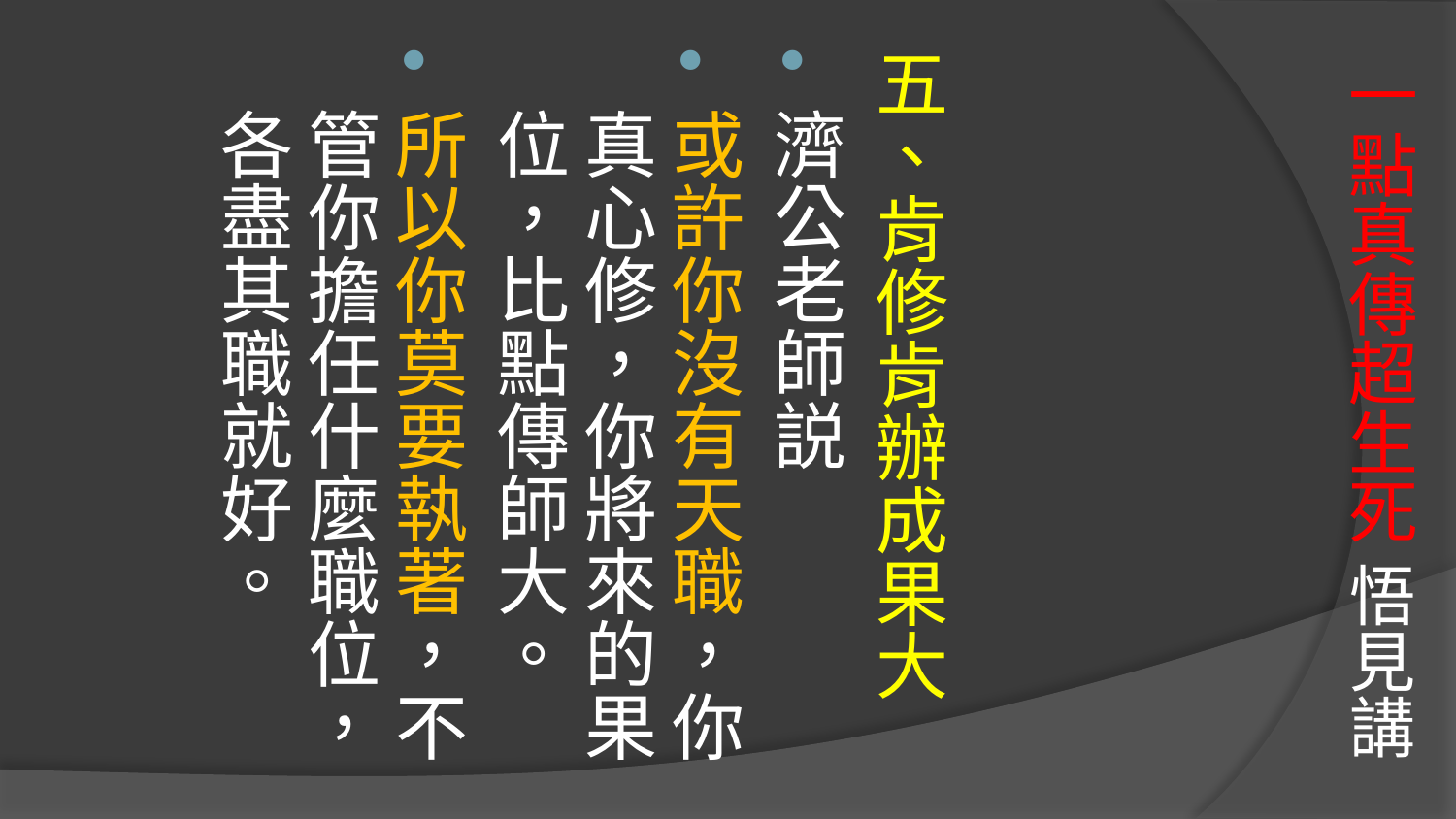

五、肯修肯辦成果大
濟公老師説
或許你沒有天職，你真心修，你將來的果位，比點傳師大。
所以你莫要執著，不管你擔任什麼職位，各盡其職就好。
# 一點真傳超生死 悟見講